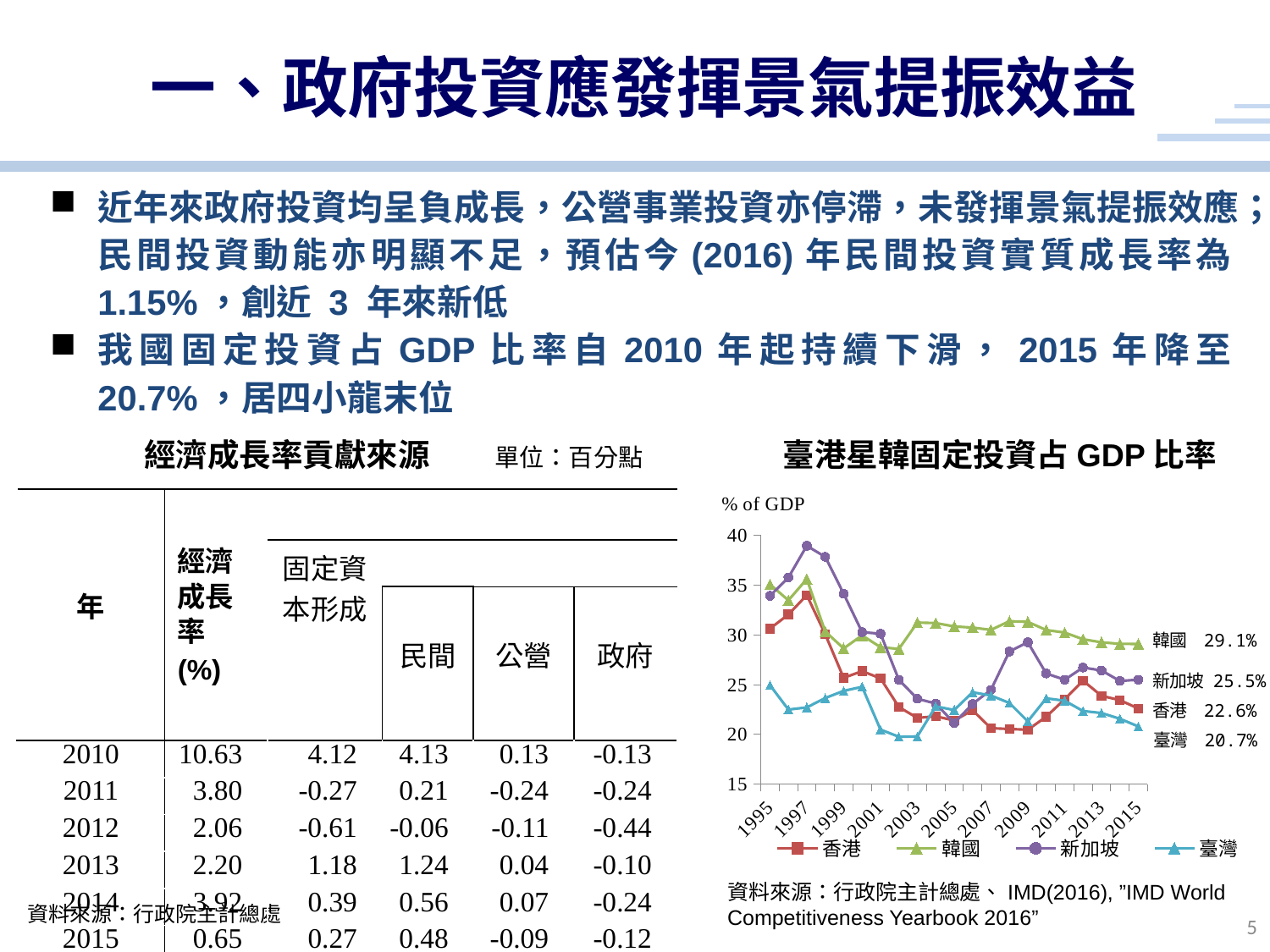

一、政府投資應發揮景氣提振效益
近年來政府投資均呈負成長，公營事業投資亦停滯，未發揮景氣提振效應；民間投資動能亦明顯不足，預估今(2016)年民間投資實質成長率為1.15%，創近 3 年來新低
我國固定投資占GDP比率自2010年起持續下滑，2015年降至20.7%，居四小龍末位
            經濟成長率貢獻來源         單位：百分點
臺港星韓固定投資占GDP比率

### Chart

| Category | 香港 | 韓國 | 新加坡 | 臺灣 |
|---|---|---|---|---|
| 1995 | 30.640668523676883 | 35.094170120750164 | 33.94229691496192 | 24.945265222680238 |
| 1996 | 32.06210128620683 | 33.486954001021005 | 35.7814766223759 | 22.497234351194546 |
| 1997 | 34.007021121972954 | 35.62382466076523 | 38.97386071365092 | 22.71293181213451 |
| 1998 | 30.069757511811897 | 30.34776911019725 | 37.854236039401776 | 23.656563552933857 |
| 1999 | 25.6837624381448 | 28.648336536097116 | 34.14685009537807 | 24.375013537603543 |
| 2000 | 26.363222403521416 | 29.96299955572943 | 30.281866430973256 | 24.78006642326781 |
| 2001 | 25.634189181492253 | 28.7786608635075 | 30.12630452200354 | 20.477822264127266 |
| 2002 | 22.74467545541227 | 28.59695311426585 | 25.486523371914263 | 19.762978720257212 |
| 2003 | 21.654628227480746 | 31.250181122492084 | 23.585784870853114 | 19.79460665539356 |
| 2004 | 21.820131227557027 | 31.199711517749726 | 23.10023613507052 | 22.814275251352985 |
| 2005 | 21.39697264760556 | 30.861016878392658 | 21.13212210743534 | 22.447941824891892 |
| 2006 | 22.42676527304668 | 30.740467464261332 | 23.060617028977784 | 24.23384020777793 |
| 2007 | 20.618189484090927 | 30.513915160758927 | 24.481382106088187 | 23.90621450098463 |
| 2008 | 20.544578084635493 | 31.38203239461537 | 28.337593444233487 | 23.157513335538496 |
| 2009 | 20.464247293196603 | 31.318464631393493 | 29.27098742933916 | 21.306976515963697 |
| 2010 | 21.778136069158236 | 30.500368289776087 | 26.127470094871867 | 23.626536408226148 |
| 2011 | 23.536338869847963 | 30.243193982656013 | 25.498168778430127 | 23.385258730314 |
| 2012 | 25.399902506505697 | 29.569488463775304 | 26.724928070211757 | 22.34731087538658 |
| 2013 | 23.877007454719106 | 29.262299910160955 | 26.4367849523123 | 22.147759562468167 |
| 2014 | 23.444715722652646 | 29.10602002049724 | 25.367717272797414 | 21.569261098790076 |
| 2015 | 22.6 | 29.1 | 25.5 | 20.8 |
| 年 | 經濟成長率(%) |  |  |  |  |
| --- | --- | --- | --- | --- | --- |
|  |  | 固定資本形成 |  |  |  |
|  |  |  | 民間 | 公營 | 政府 |
| 2010 | 10.63 | 4.12 | 4.13 | 0.13 | -0.13 |
| 2011 | 3.80 | -0.27 | 0.21 | -0.24 | -0.24 |
| 2012 | 2.06 | -0.61 | -0.06 | -0.11 | -0.44 |
| 2013 | 2.20 | 1.18 | 1.24 | 0.04 | -0.10 |
| 2014 | 3.92 | 0.39 | 0.56 | 0.07 | -0.24 |
| 2015 | 0.65 | 0.27 | 0.48 | -0.09 | -0.12 |
| 2016(f) | 1.22 | 0.27 | 0.19 | 0.01 | 0.07 |

資料來源：行政院主計總處、IMD(2016), ”IMD World Competitiveness Yearbook 2016”

資料來源：行政院主計總處
5